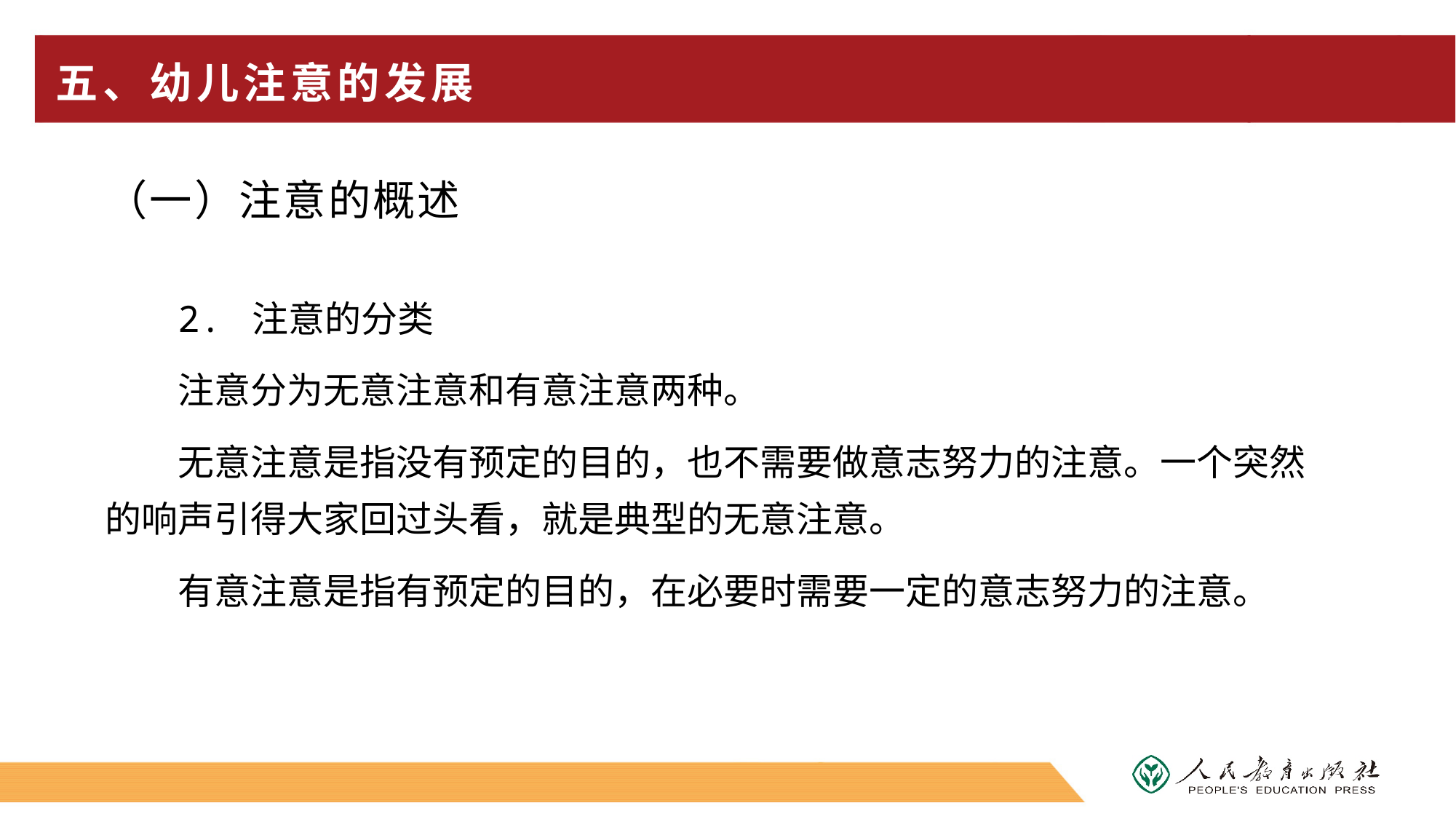

# 五、幼儿注意的发展
（一）注意的概述
2. 注意的分类
注意分为无意注意和有意注意两种。
无意注意是指没有预定的目的，也不需要做意志努力的注意。一个突然的响声引得大家回过头看，就是典型的无意注意。
有意注意是指有预定的目的，在必要时需要一定的意志努力的注意。